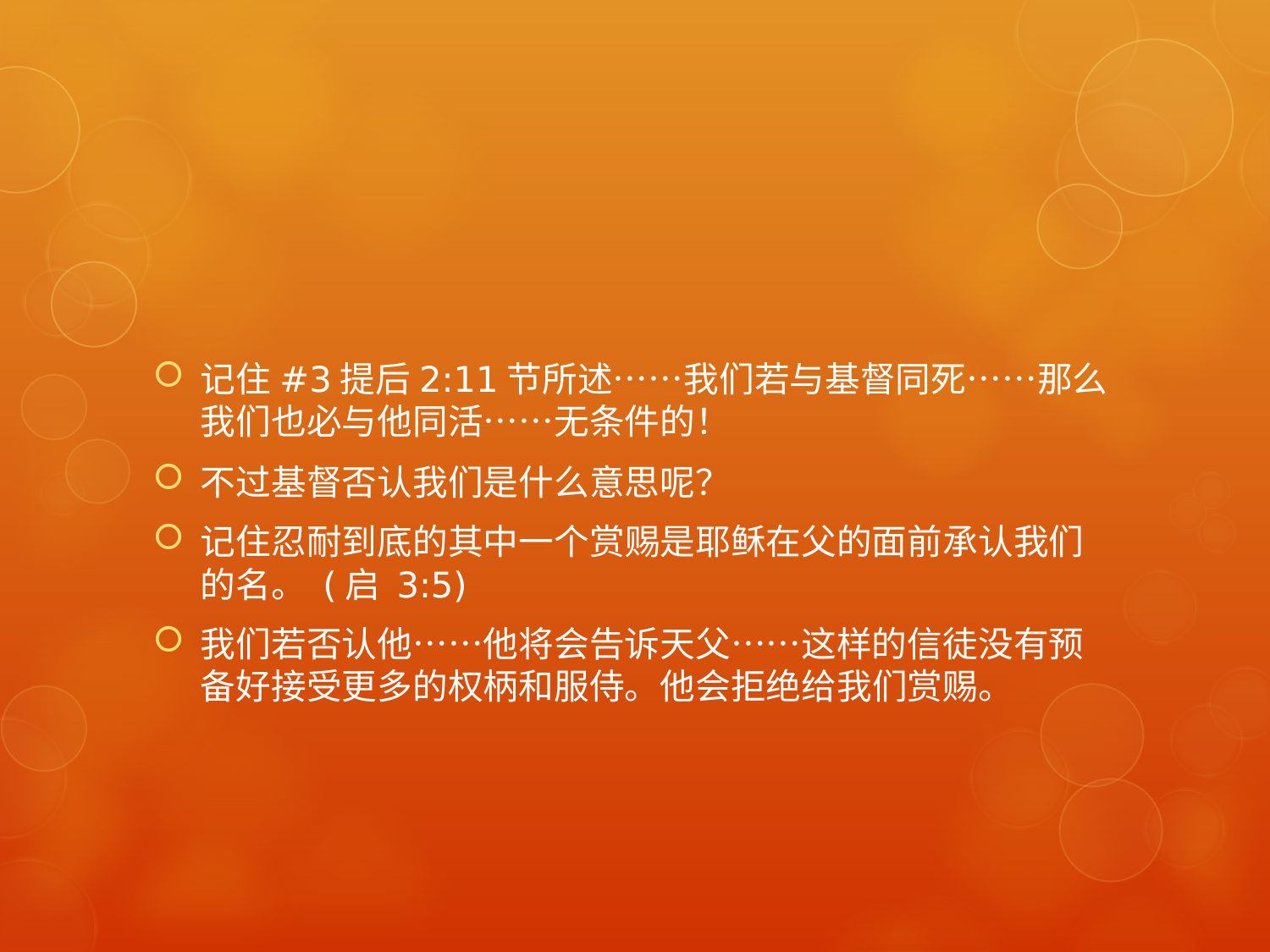

记住#3提后2:11节所述……我们若与基督同死……那么我们也必与他同活……无条件的！
不过基督否认我们是什么意思呢？
记住忍耐到底的其中一个赏赐是耶稣在父的面前承认我们的名。 (启 3:5)
我们若否认他……他将会告诉天父……这样的信徒没有预备好接受更多的权柄和服侍。他会拒绝给我们赏赐。